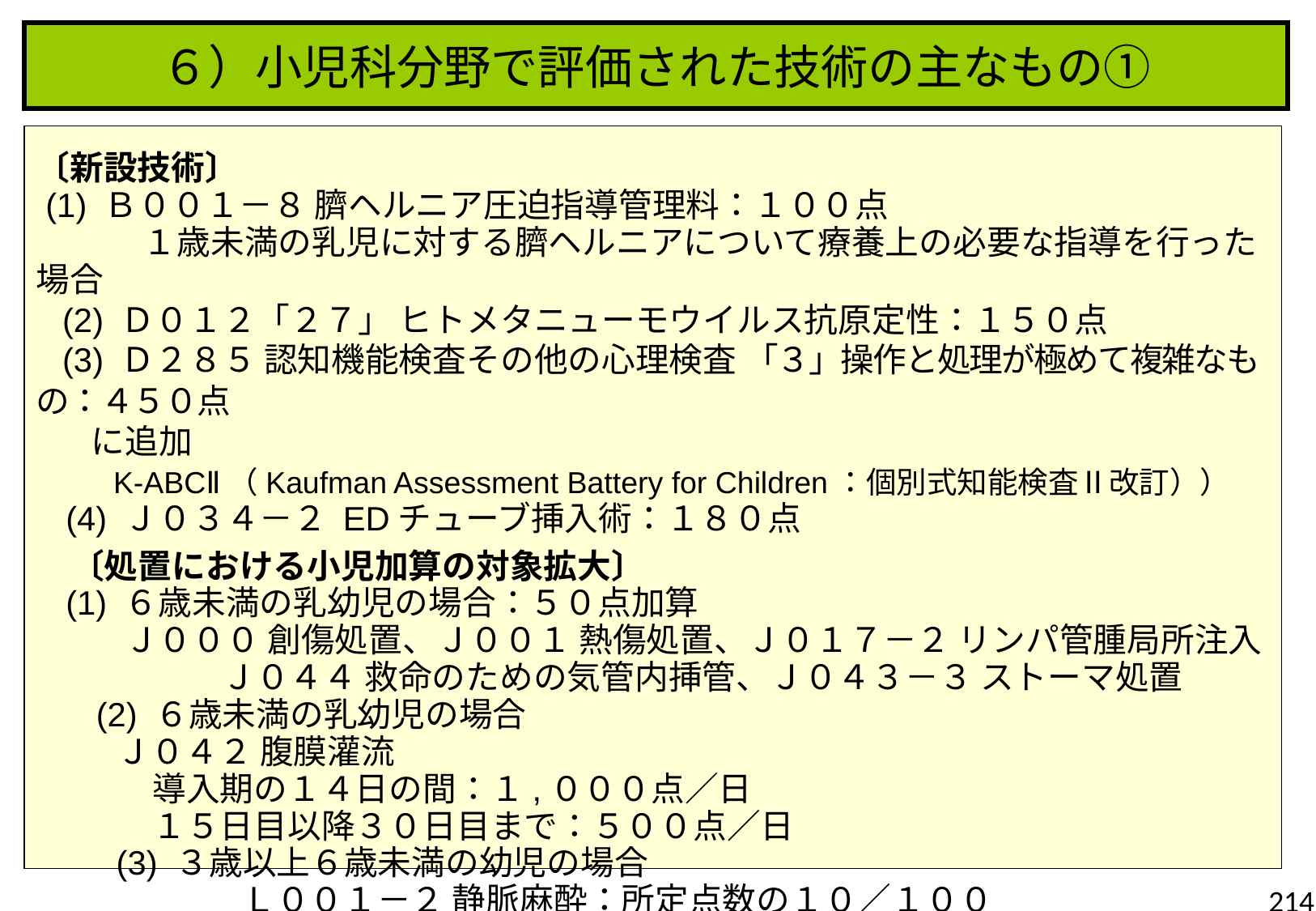

６）小児科分野で評価された技術の主なもの①
〔新設技術〕
 (1) Ｂ００１－８ 臍ヘルニア圧迫指導管理料：１００点
　　   １歳未満の乳児に対する臍ヘルニアについて療養上の必要な指導を行った場合
 (2) Ｄ０１２「２７」 ヒトメタニューモウイルス抗原定性：１５０点
 (3) Ｄ２８５ 認知機能検査その他の心理検査 「３」操作と処理が極めて複雑なもの：４５０点
    に追加
　  K-ABCⅡ（Kaufman Assessment Battery for Children：個別式知能検査Ⅱ改訂））
 (4) Ｊ０３４－２ EDチューブ挿入術：１８０点
 〔処置における小児加算の対象拡大〕
 (1) ６歳未満の乳幼児の場合：５０点加算
    Ｊ０００ 創傷処置、Ｊ００１ 熱傷処置、Ｊ０１７－２ リンパ管腫局所注入
　　　　Ｊ０４４ 救命のための気管内挿管、Ｊ０４３－３ ストーマ処置
 (2) ６歳未満の乳幼児の場合
   Ｊ０４２ 腹膜灌流
     導入期の１４日の間：１,０００点／日
     １５日目以降３０日目まで：５００点／日
 (3) ３歳以上６歳未満の幼児の場合
　　　　Ｌ００１－２ 静脈麻酔：所定点数の１０／１００
214